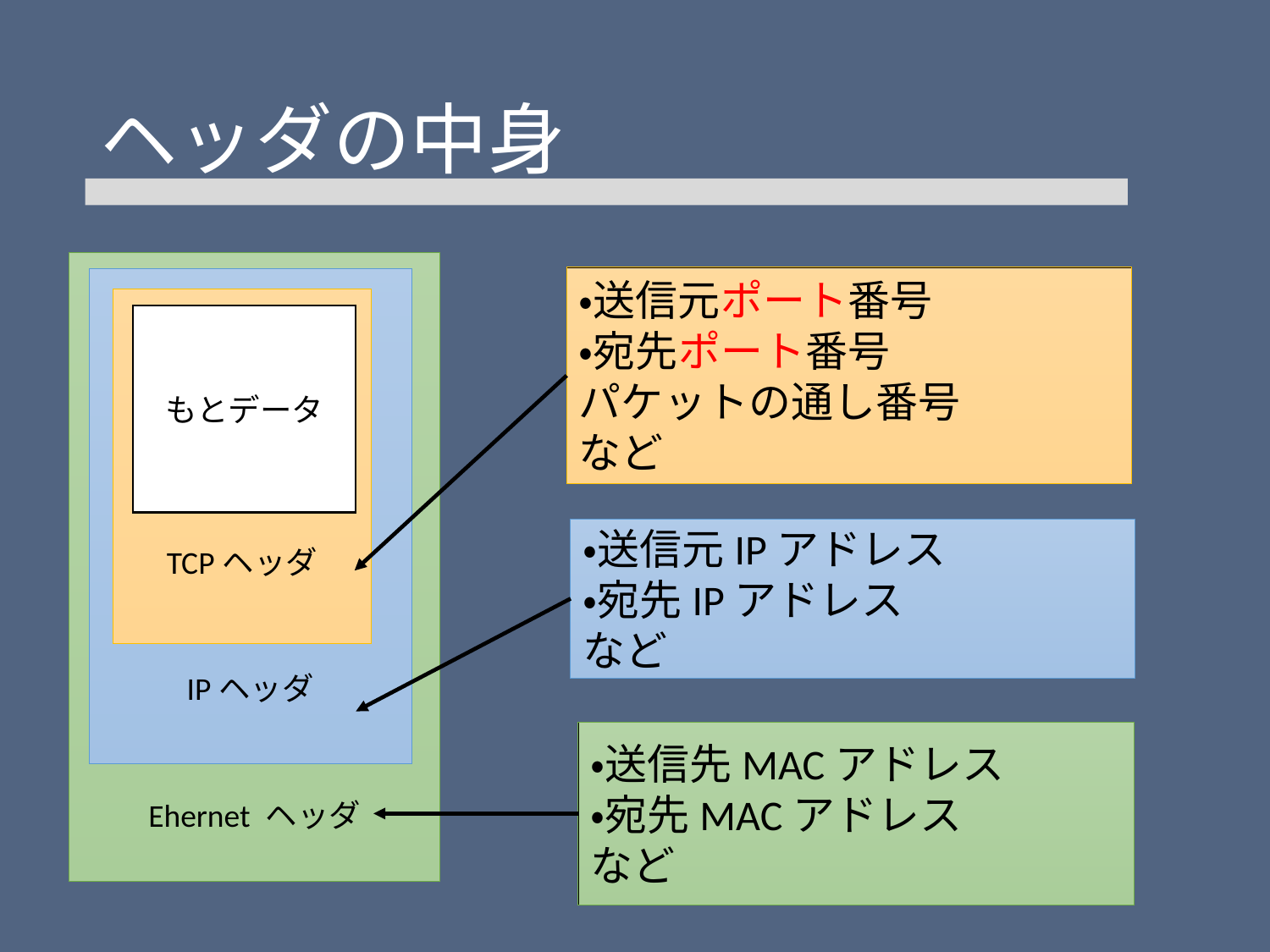

# ヘッダの中身

Ehernet ヘッダ
・送信元ポート番号
・宛先ポート番号
パケットの通し番号
など

IPヘッダ

TCPヘッダ
もとデータ
・送信元IPアドレス
・宛先IPアドレス
など
・送信先MACアドレス
・宛先MACアドレス
など